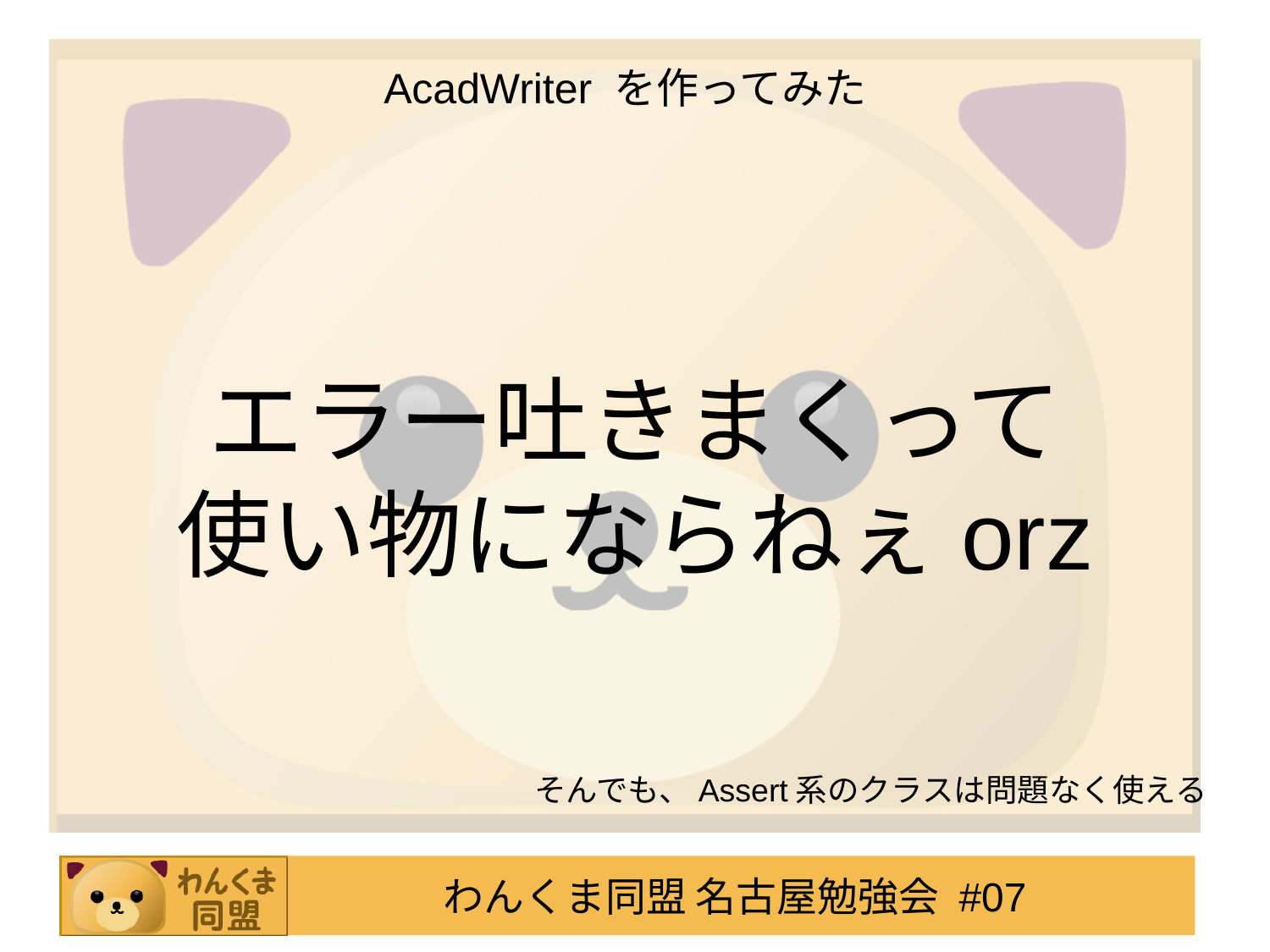

# AcadWriter を作ってみた
エラー吐きまくって
使い物にならねぇorz
そんでも、Assert系のクラスは問題なく使える